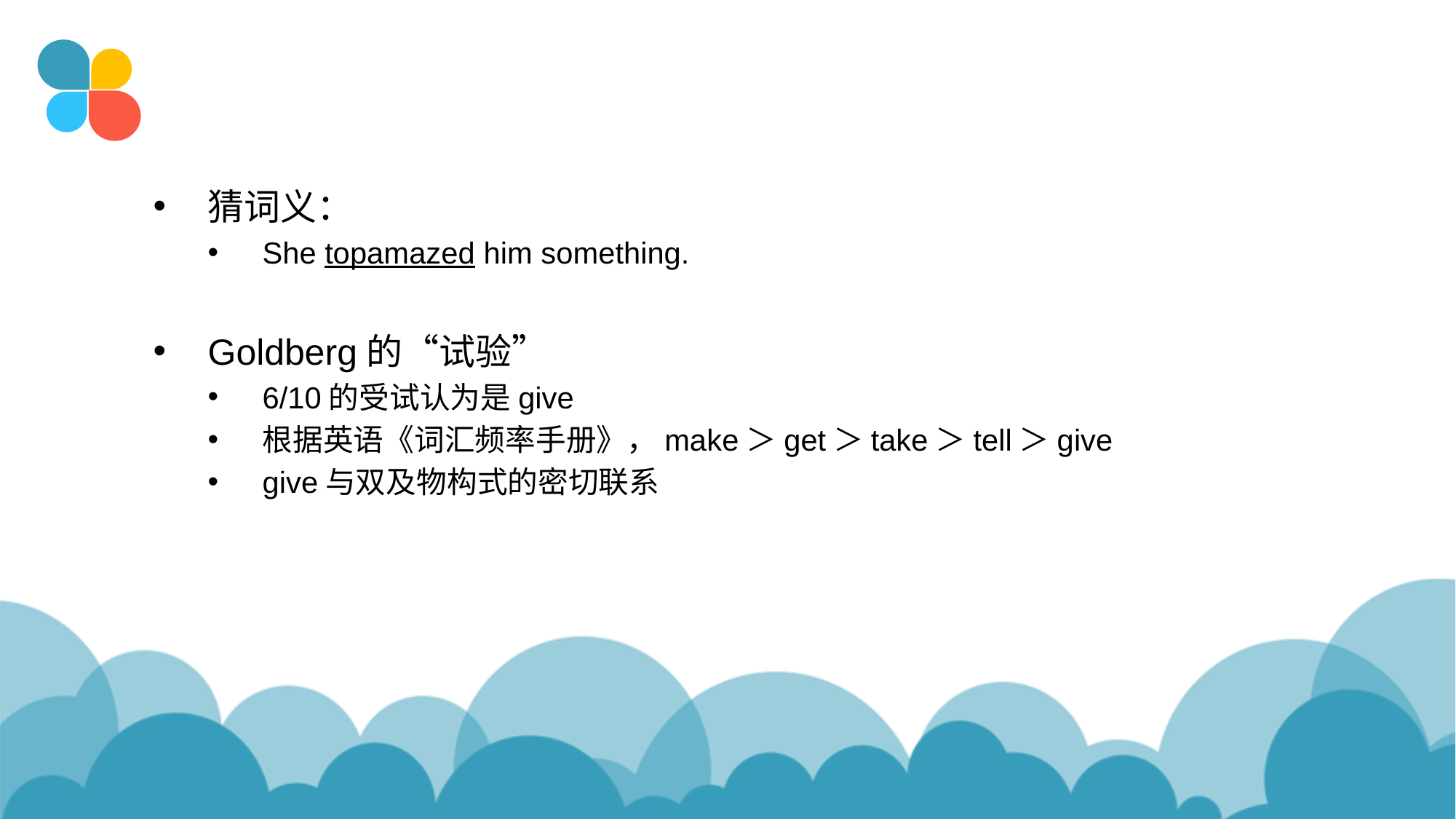

#
猜词义：
She topamazed him something.

Goldberg的“试验”
6/10的受试认为是give
根据英语《词汇频率手册》，make＞get＞take＞tell＞give
give与双及物构式的密切联系